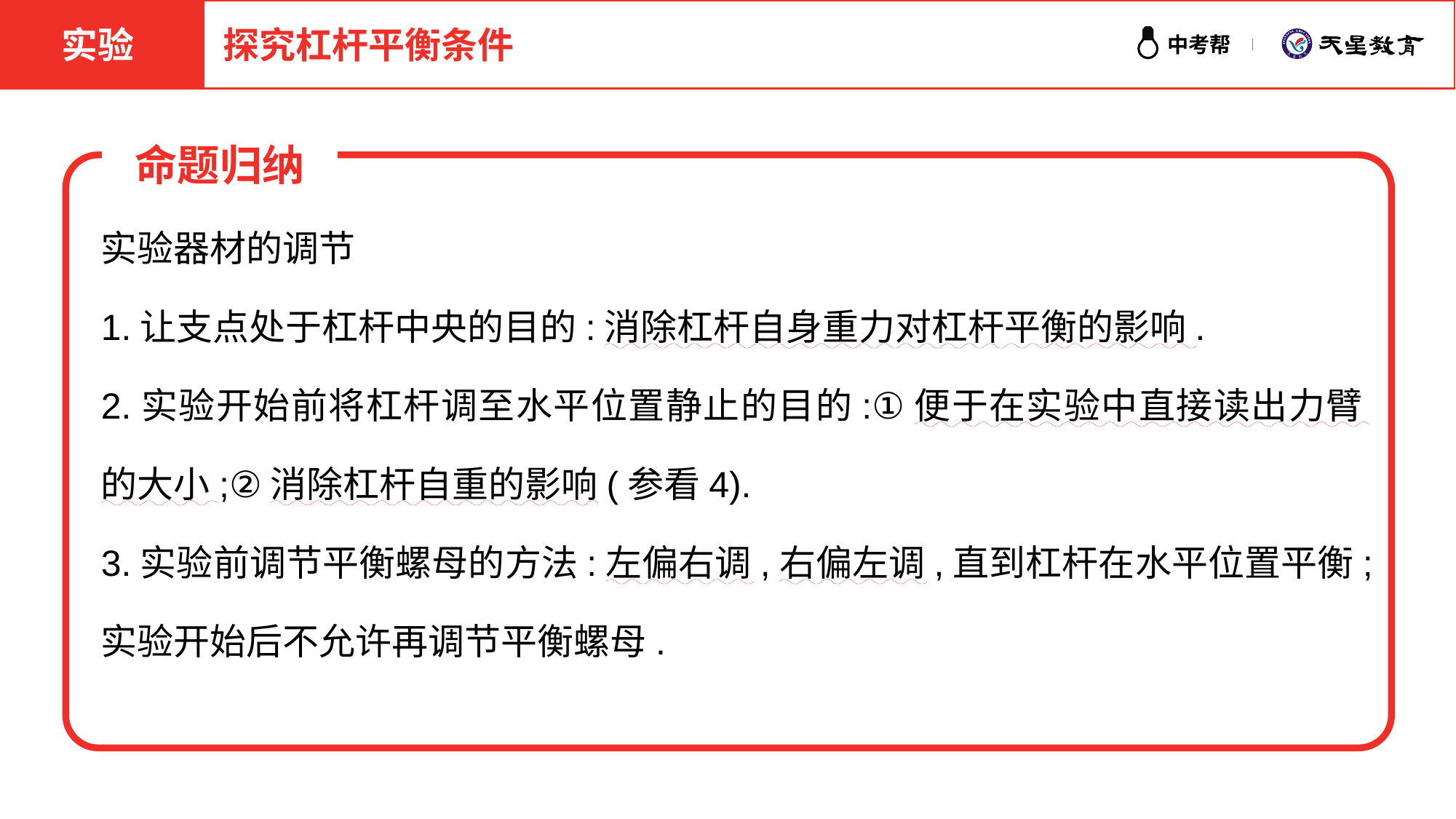

实验
探究杠杆平衡条件
命题归纳

实验器材的调节
1.让支点处于杠杆中央的目的:消除杠杆自身重力对杠杆平衡的影响.
2.实验开始前将杠杆调至水平位置静止的目的:①便于在实验中直接读出力臂的大小;②消除杠杆自重的影响(参看4).
3.实验前调节平衡螺母的方法:左偏右调,右偏左调,直到杠杆在水平位置平衡;实验开始后不允许再调节平衡螺母.